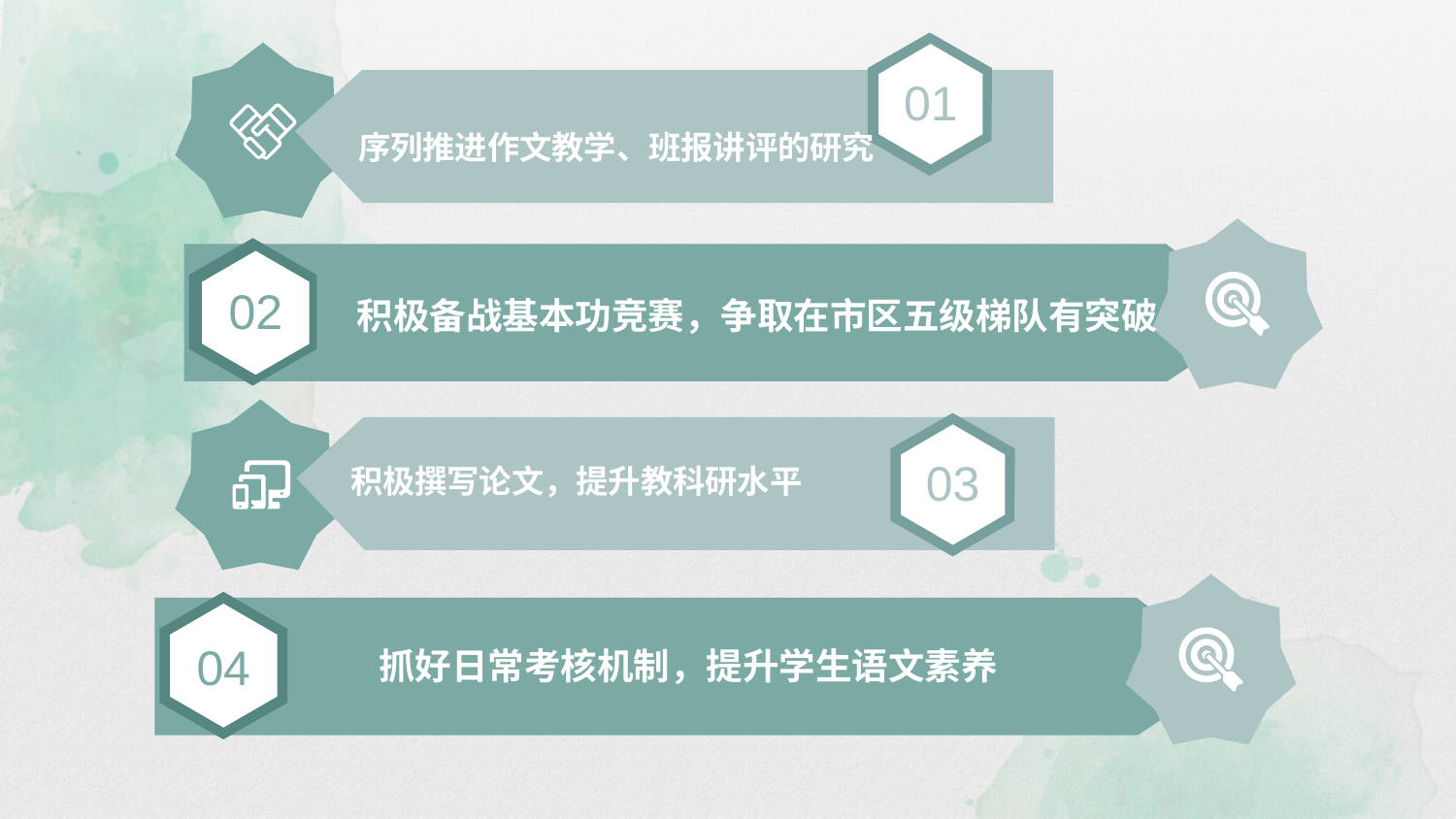

01

序列推进作文教学、班报讲评的研究

02
积极备战基本功竞赛，争取在市区五级梯队有突破

03
积极撰写论文，提升教科研水平

04
抓好日常考核机制，提升学生语文素养